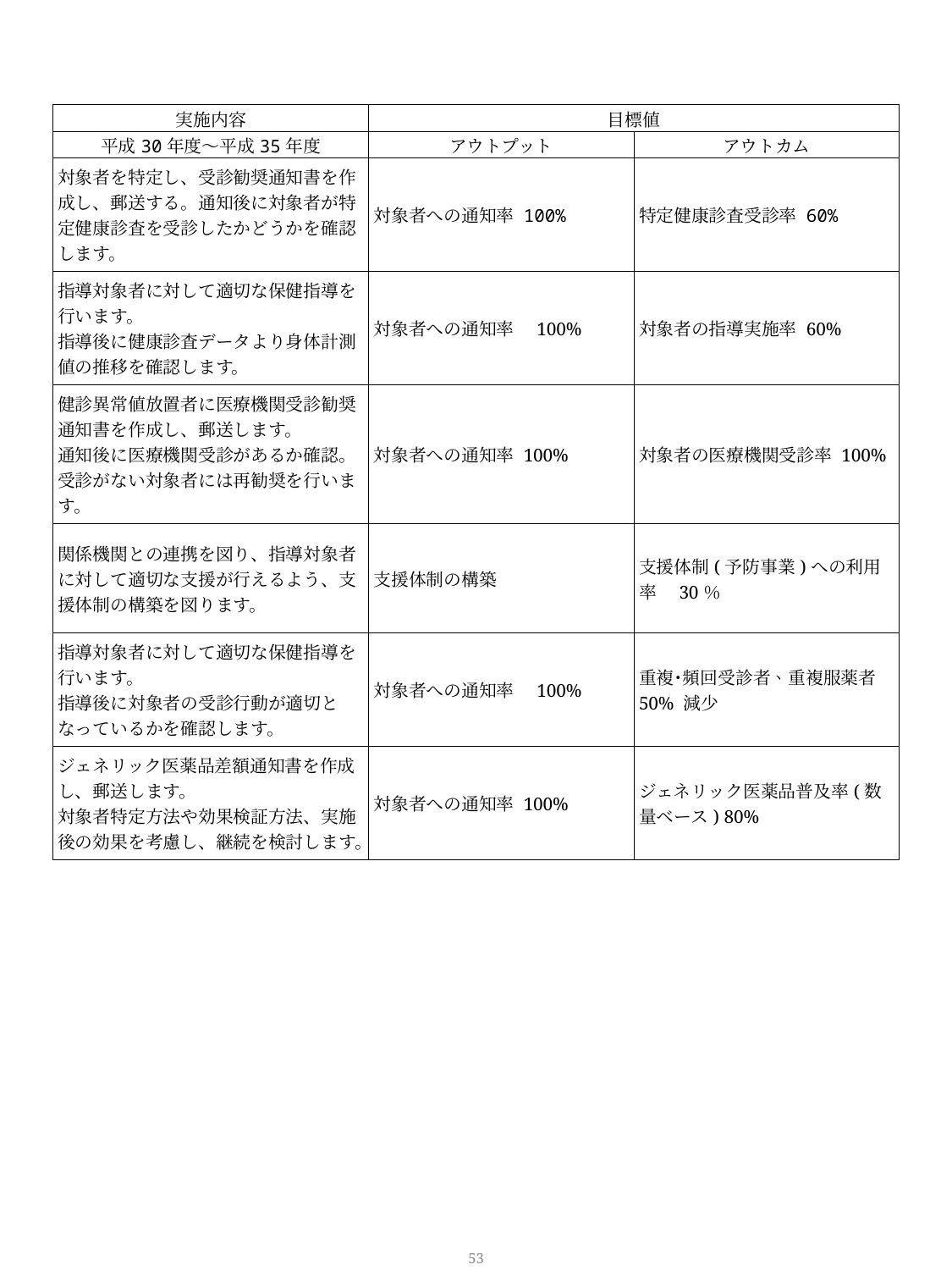

| 実施内容 | 目標値 |  |
| --- | --- | --- |
| 平成30年度～平成35年度 | アウトプット | アウトカム |
| 対象者を特定し、受診勧奨通知書を作成し、郵送する。通知後に対象者が特定健康診査を受診したかどうかを確認します。 | 対象者への通知率 100% | 特定健康診査受診率 60% |
| 指導対象者に対して適切な保健指導を行います。 指導後に健康診査データより身体計測値の推移を確認します。 | 対象者への通知率　100% | 対象者の指導実施率 60% |
| 健診異常値放置者に医療機関受診勧奨通知書を作成し、郵送します。 通知後に医療機関受診があるか確認。受診がない対象者には再勧奨を行います。 | 対象者への通知率 100% | 対象者の医療機関受診率 100% |
| 関係機関との連携を図り、指導対象者に対して適切な支援が行えるよう、支援体制の構築を図ります。 | 支援体制の構築 | 支援体制(予防事業)への利用率　30％ |
| 指導対象者に対して適切な保健指導を行います。 指導後に対象者の受診行動が適切となっているかを確認します。 | 対象者への通知率　100% | 重複･頻回受診者、重複服薬者 50% 減少 |
| ジェネリック医薬品差額通知書を作成し、郵送します。 対象者特定方法や効果検証方法、実施後の効果を考慮し、継続を検討します。 | 対象者への通知率 100% | ジェネリック医薬品普及率(数量ベース) 80% |
53